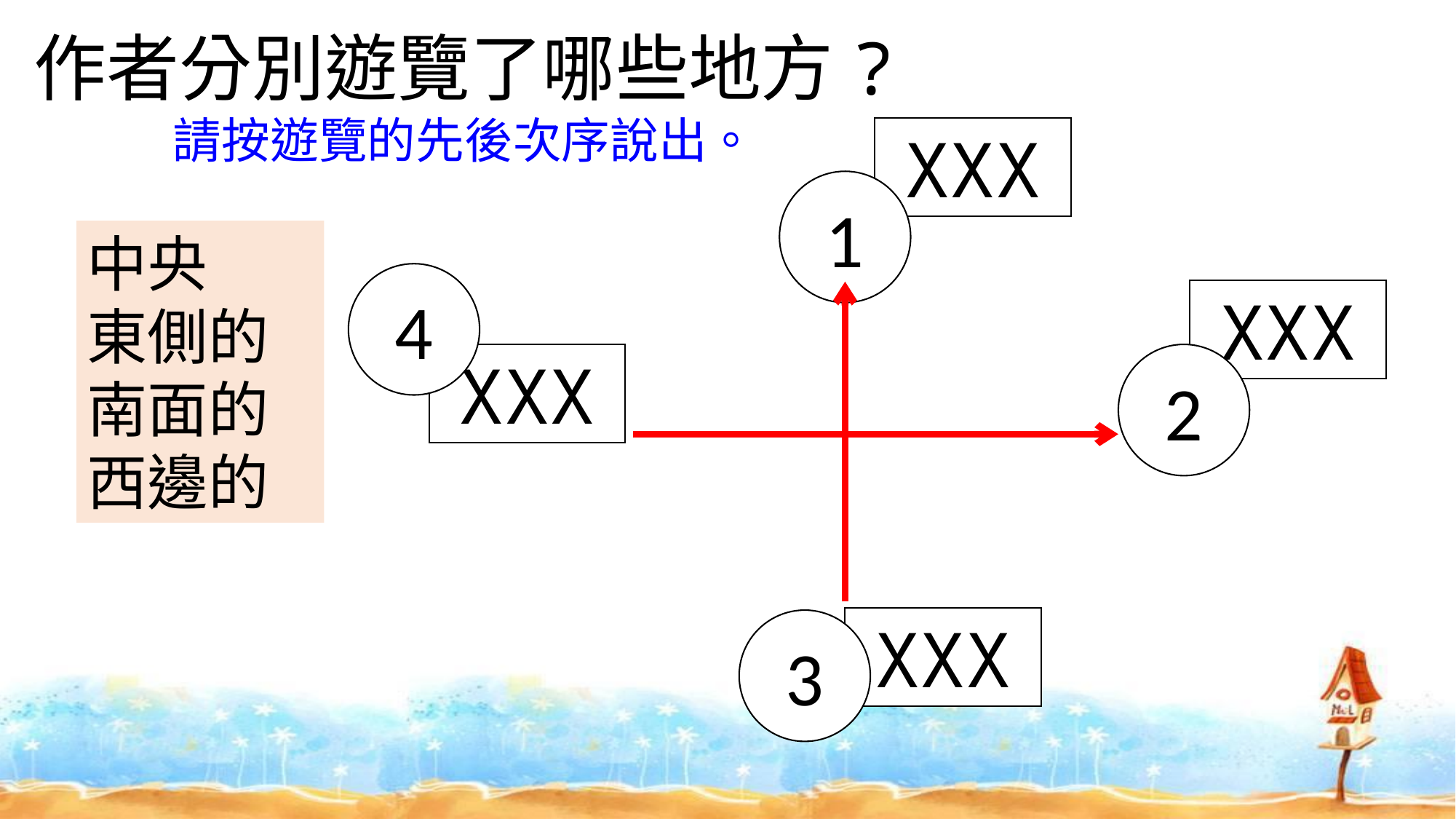

作者分別遊覽了哪些地方?
請按遊覽的先後次序說出。
XXX
1
中央
東側的
南面的
西邊的
4
XXX
XXX
2
XXX
3